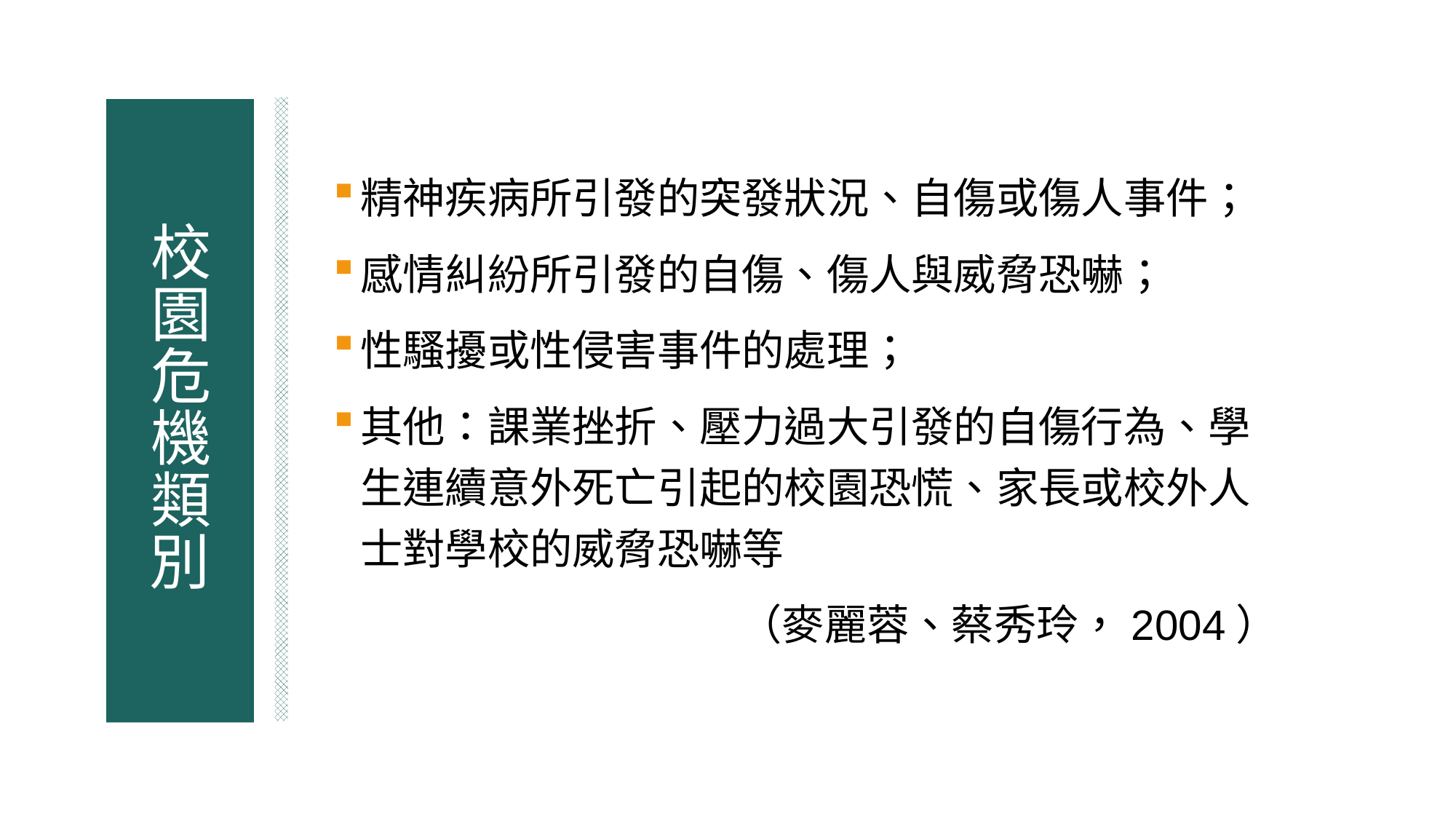

# 校園危機類別
精神疾病所引發的突發狀況、自傷或傷人事件；
感情糾紛所引發的自傷、傷人與威脅恐嚇；
性騷擾或性侵害事件的處理；
其他：課業挫折、壓力過大引發的自傷行為、學生連續意外死亡引起的校園恐慌、家長或校外人士對學校的威脅恐嚇等
（麥麗蓉、蔡秀玲，2004）